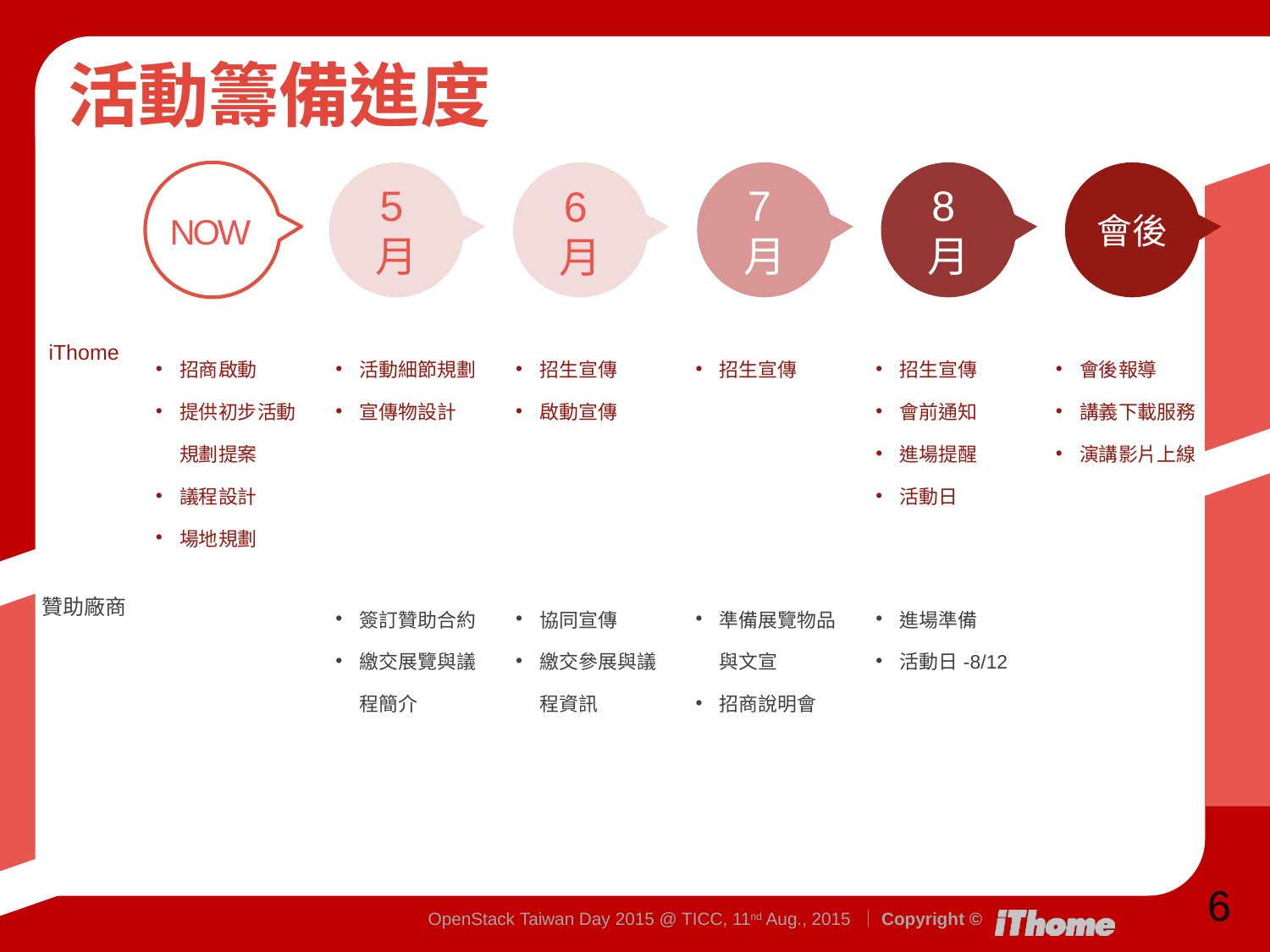

# 活動籌備進度

NOW

5月

6月

7月

8月

會後
| iThome | 招商啟動 提供初步活動規劃提案 議程設計 場地規劃 | 活動細節規劃 宣傳物設計 | 招生宣傳 啟動宣傳 | 招生宣傳 | 招生宣傳 會前通知 進場提醒 活動日 | 會後報導 講義下載服務 演講影片上線 |
| --- | --- | --- | --- | --- | --- | --- |
| 贊助廠商 |  | 簽訂贊助合約 繳交展覽與議程簡介 | 協同宣傳 繳交參展與議程資訊 | 準備展覽物品與文宣 招商說明會 | 進場準備 活動日-8/12 |  |
6